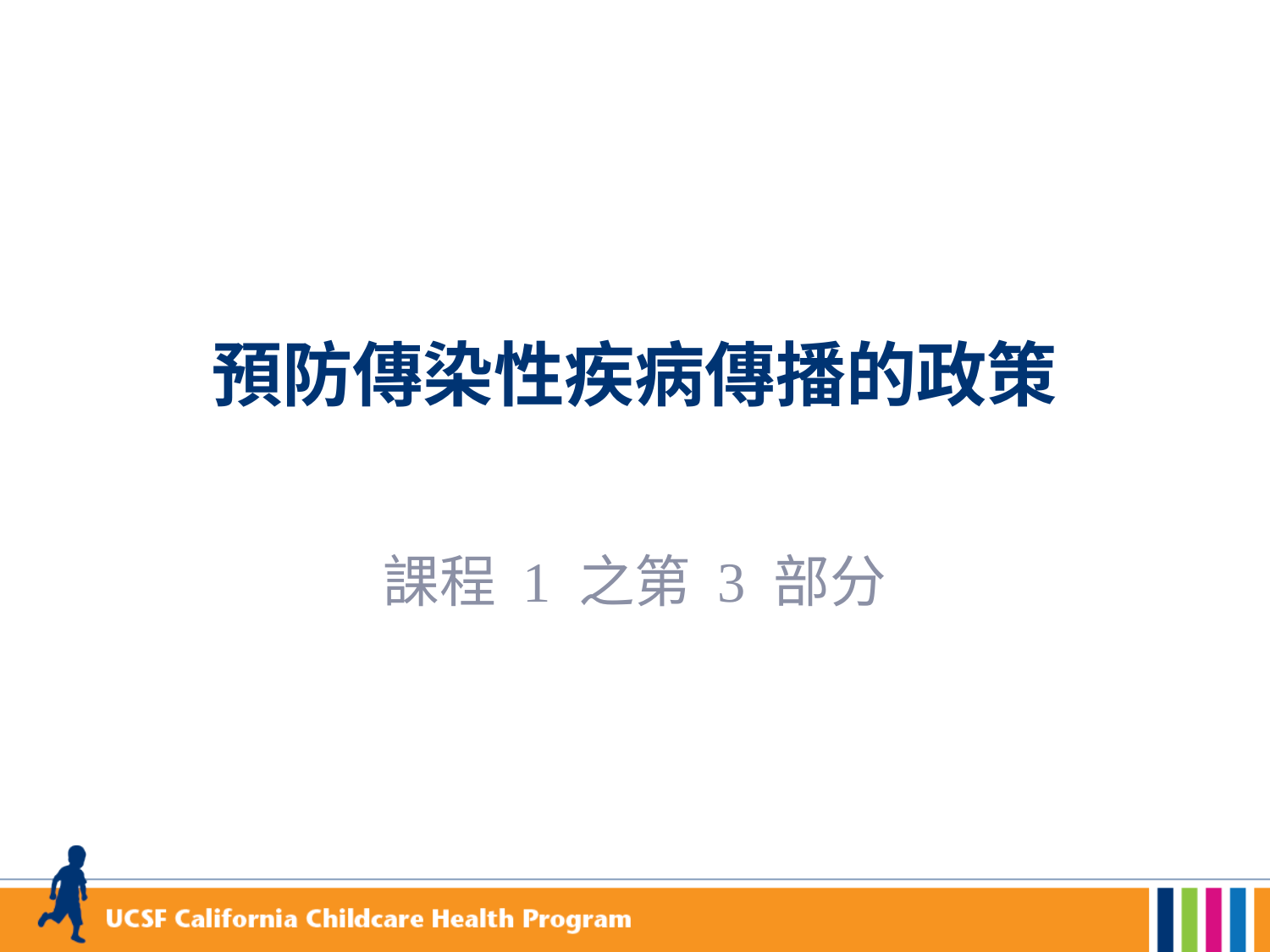

# 預防傳染性疾病傳播的政策
課程 1 之第 3 部分